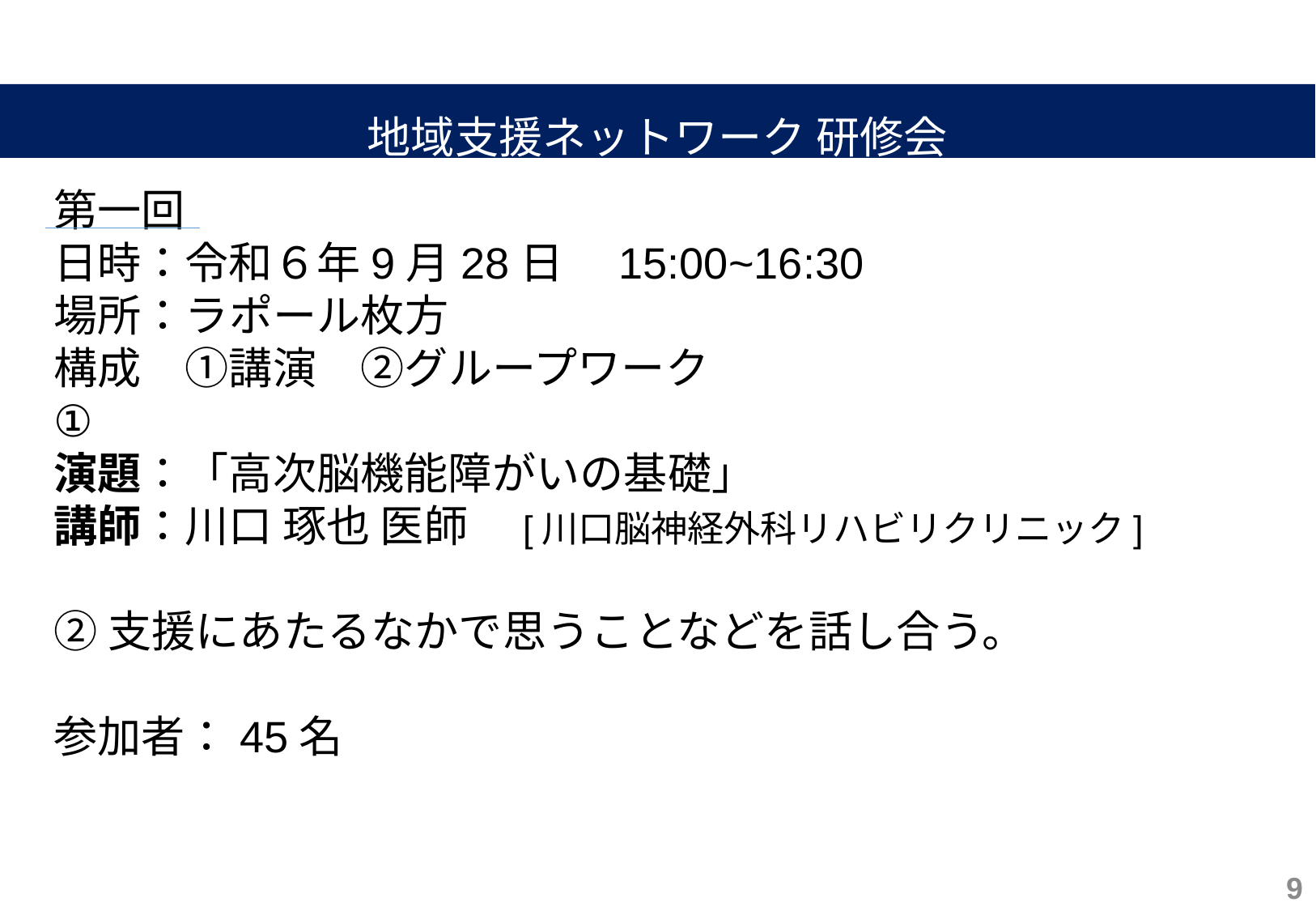

# 地域支援ネットワーク 研修会
第一回
日時：令和６年9月28日　15:00~16:30
場所：ラポール枚方
構成　①講演　②グループワーク
①
演題：「高次脳機能障がいの基礎」
講師：川口 琢也 医師　[川口脳神経外科リハビリクリニック]

②支援にあたるなかで思うことなどを話し合う。

参加者：45名
9